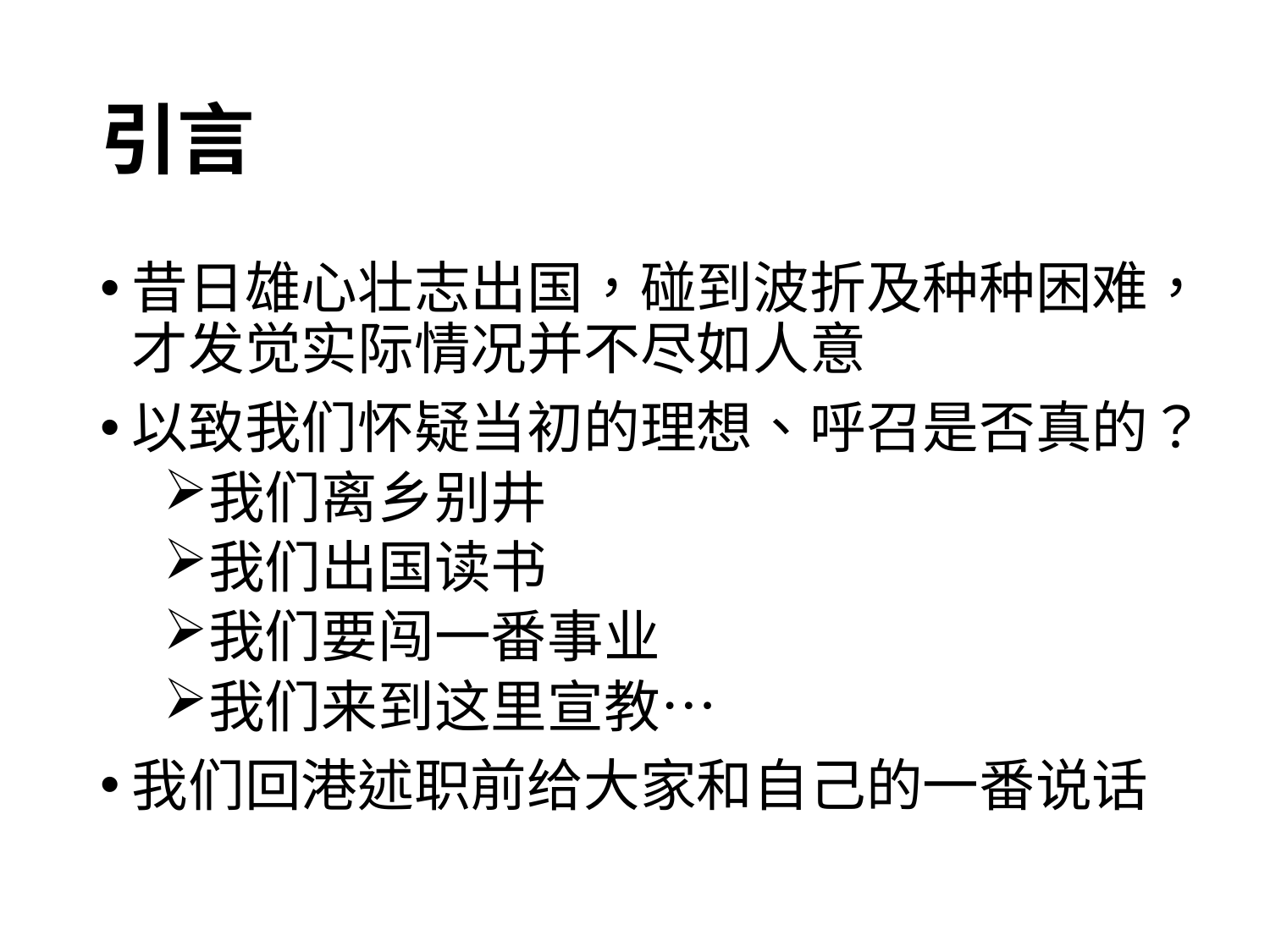

# 引言
昔日雄心壮志出国，碰到波折及种种困难，才发觉实际情况并不尽如人意
以致我们怀疑当初的理想、呼召是否真的？
我们离乡别井
我们出国读书
我们要闯一番事业
我们来到这里宣教…
我们回港述职前给大家和自己的一番说话